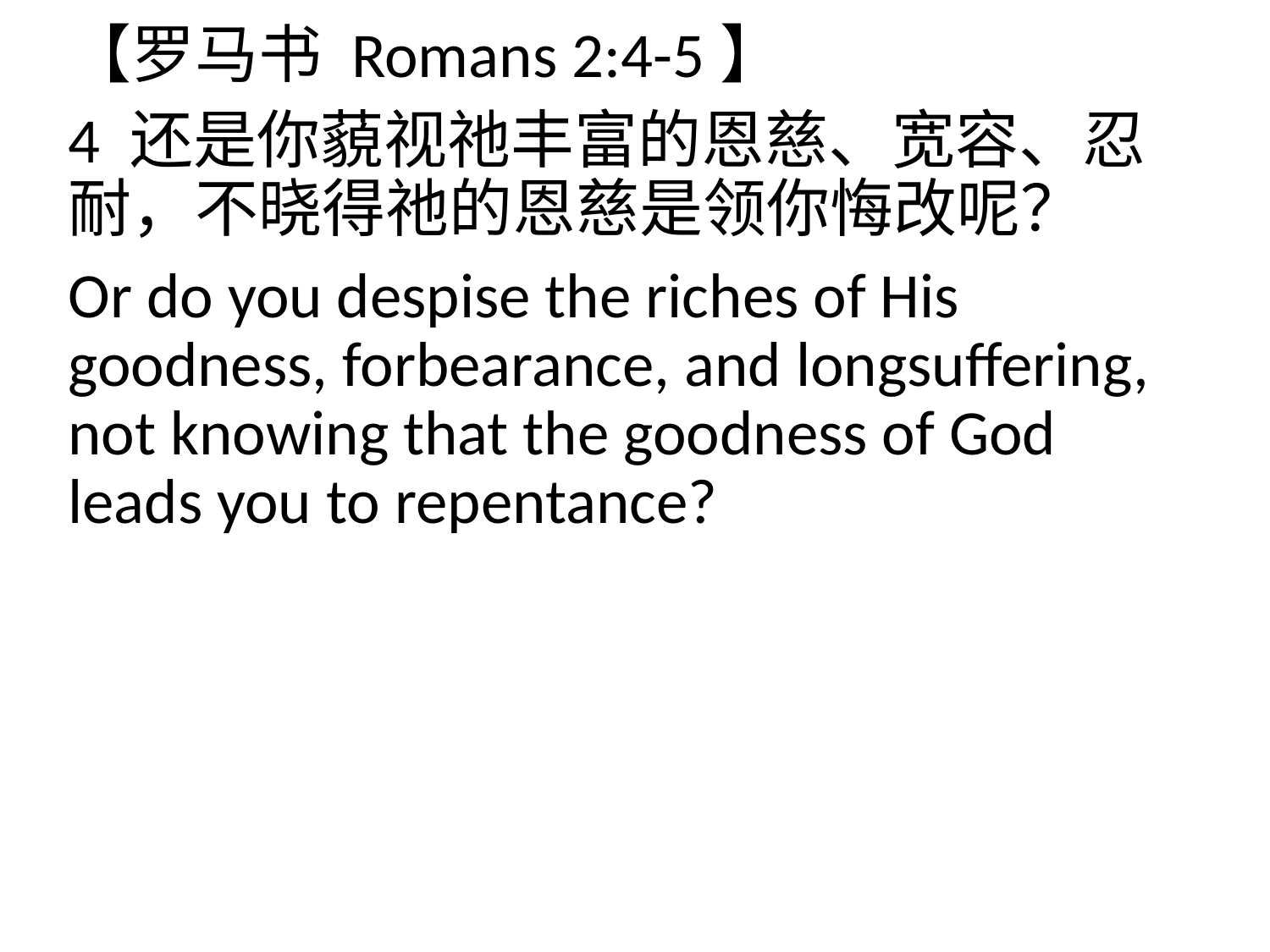

【罗马书 Romans 2:4-5】
4 还是你藐视祂丰富的恩慈、宽容、忍耐，不晓得祂的恩慈是领你悔改呢？
Or do you despise the riches of His goodness, forbearance, and longsuffering, not knowing that the goodness of God leads you to repentance?